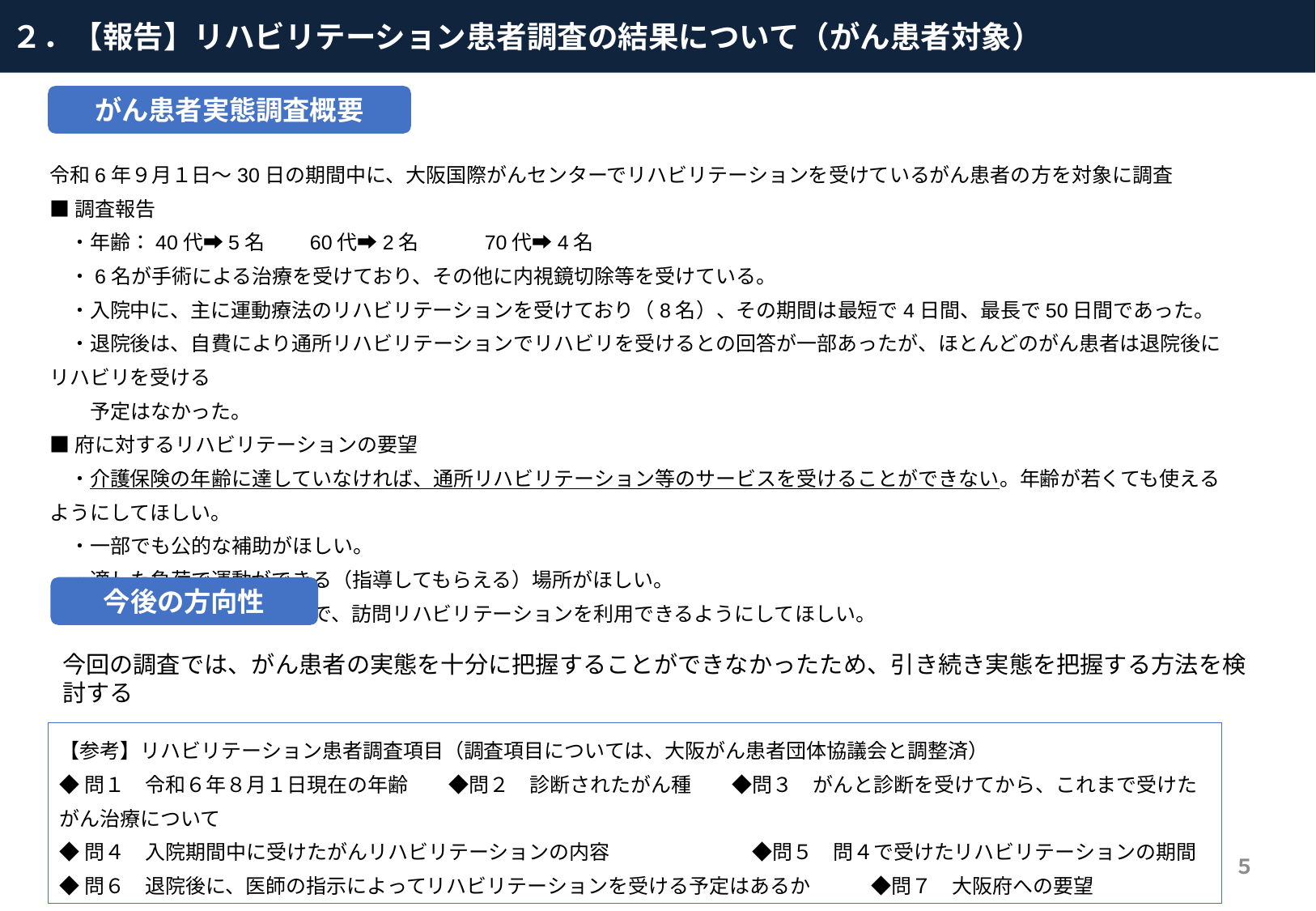

２．【報告】リハビリテーション患者調査の結果について（がん患者対象）
がん患者実態調査概要
令和6年９月１日～30日の期間中に、大阪国際がんセンターでリハビリテーションを受けているがん患者の方を対象に調査
■調査報告
　・年齢：40代➡5名　　60代➡2名　　　70代➡4名
　・6名が手術による治療を受けており、その他に内視鏡切除等を受けている。
　・入院中に、主に運動療法のリハビリテーションを受けており（8名）、その期間は最短で4日間、最長で50日間であった。
　・退院後は、自費により通所リハビリテーションでリハビリを受けるとの回答が一部あったが、ほとんどのがん患者は退院後にリハビリを受ける
　　予定はなかった。
■府に対するリハビリテーションの要望
　・介護保険の年齢に達していなければ、通所リハビリテーション等のサービスを受けることができない。年齢が若くても使えるようにしてほしい。
　・一部でも公的な補助がほしい。
　・適した負荷で運動ができる（指導してもらえる）場所がほしい。
　・外出できない人もいるので、訪問リハビリテーションを利用できるようにしてほしい。
今後の方向性
今回の調査では、がん患者の実態を十分に把握することができなかったため、引き続き実態を把握する方法を検討する
【参考】リハビリテーション患者調査項目（調査項目については、大阪がん患者団体協議会と調整済）
◆問１　令和６年８月１日現在の年齢　　◆問２　診断されたがん種　　◆問３　がんと診断を受けてから、これまで受けたがん治療について
◆問４　入院期間中に受けたがんリハビリテーションの内容　　　　　　　◆問５　問４で受けたリハビリテーションの期間
◆問６　退院後に、医師の指示によってリハビリテーションを受ける予定はあるか　　　◆問７　大阪府への要望
５